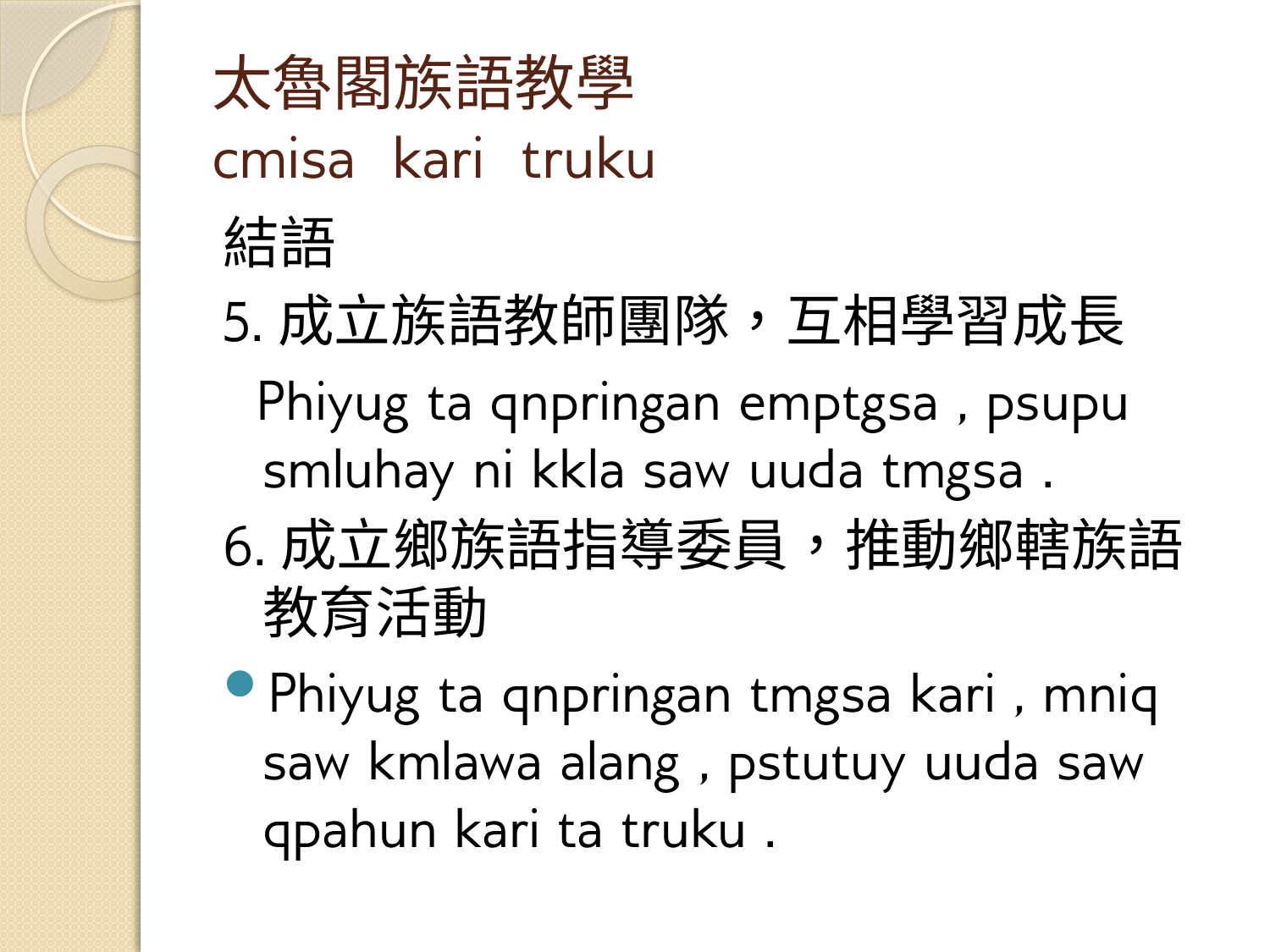

# 太魯閣族語教學 cmisa  kari  truku
結語
5.成立族語教師團隊，互相學習成長
  Phiyug ta qnpringan emptgsa , psupu smluhay ni kkla saw uuda tmgsa .
6.成立鄉族語指導委員，推動鄉轄族語教育活動
Phiyug ta qnpringan tmgsa kari , mniq saw kmlawa alang , pstutuy uuda saw qpahun kari ta truku .